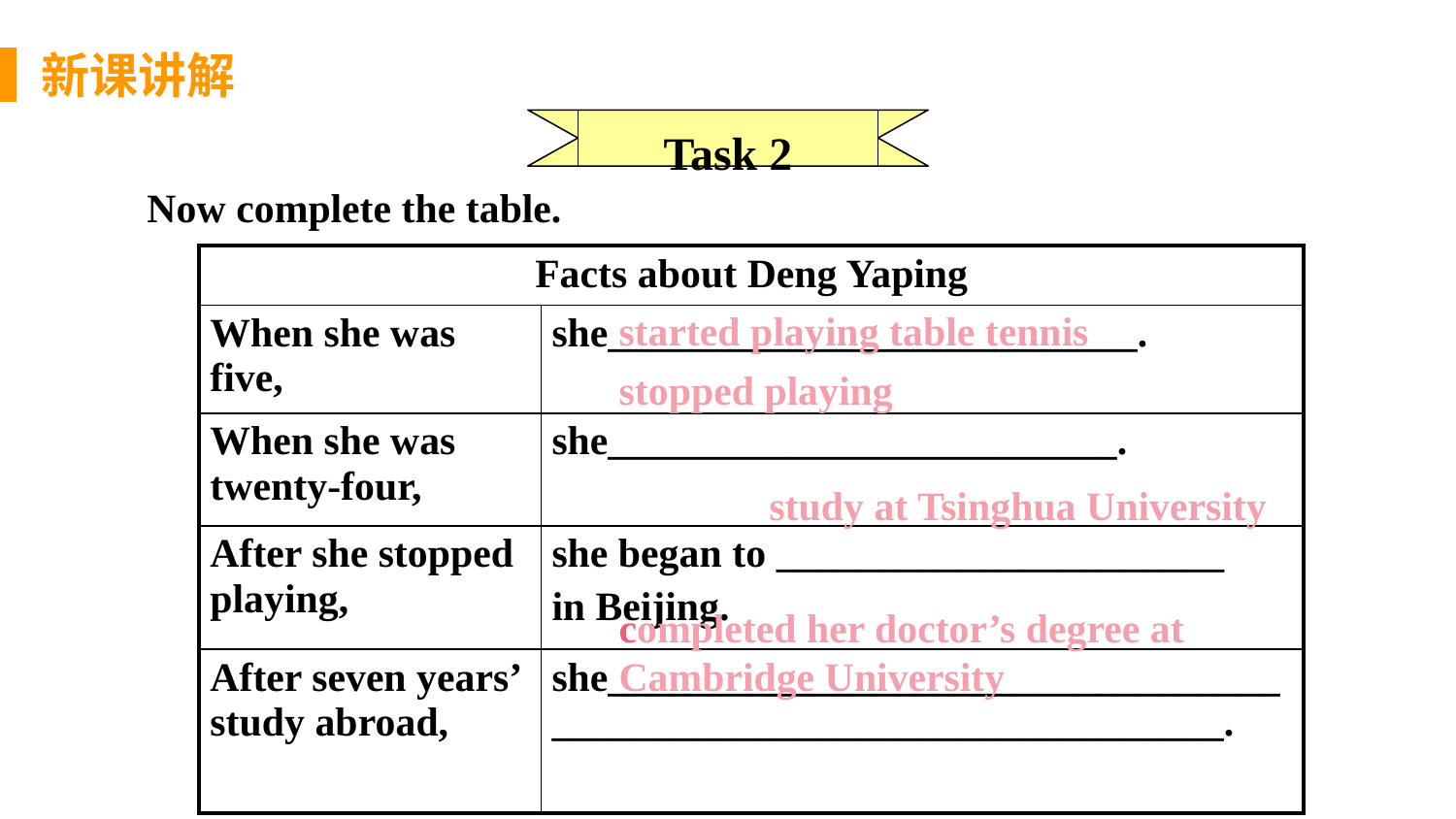

新课讲解

Task 2
Now complete the table.
| Facts about Deng Yaping |  |
| --- | --- |
| When she was five, | she\_\_\_\_\_\_\_\_\_\_\_\_\_\_\_\_\_\_\_\_\_\_\_\_\_\_. |
| When she was twenty-four, | she\_\_\_\_\_\_\_\_\_\_\_\_\_\_\_\_\_\_\_\_\_\_\_\_\_. |
| After she stopped playing, | she began to \_\_\_\_\_\_\_\_\_\_\_\_\_\_\_\_\_\_\_\_\_\_ in Beijing. |
| After seven years’ study abroad, | she\_\_\_\_\_\_\_\_\_\_\_\_\_\_\_\_\_\_\_\_\_\_\_\_\_\_\_\_\_\_\_\_\_\_\_\_\_\_\_\_\_\_\_\_\_\_\_\_\_\_\_\_\_\_\_\_\_\_\_\_\_\_\_\_\_\_. |
started playing table tennis
stopped playing
study at Tsinghua University
completed her doctor’s degree at Cambridge University